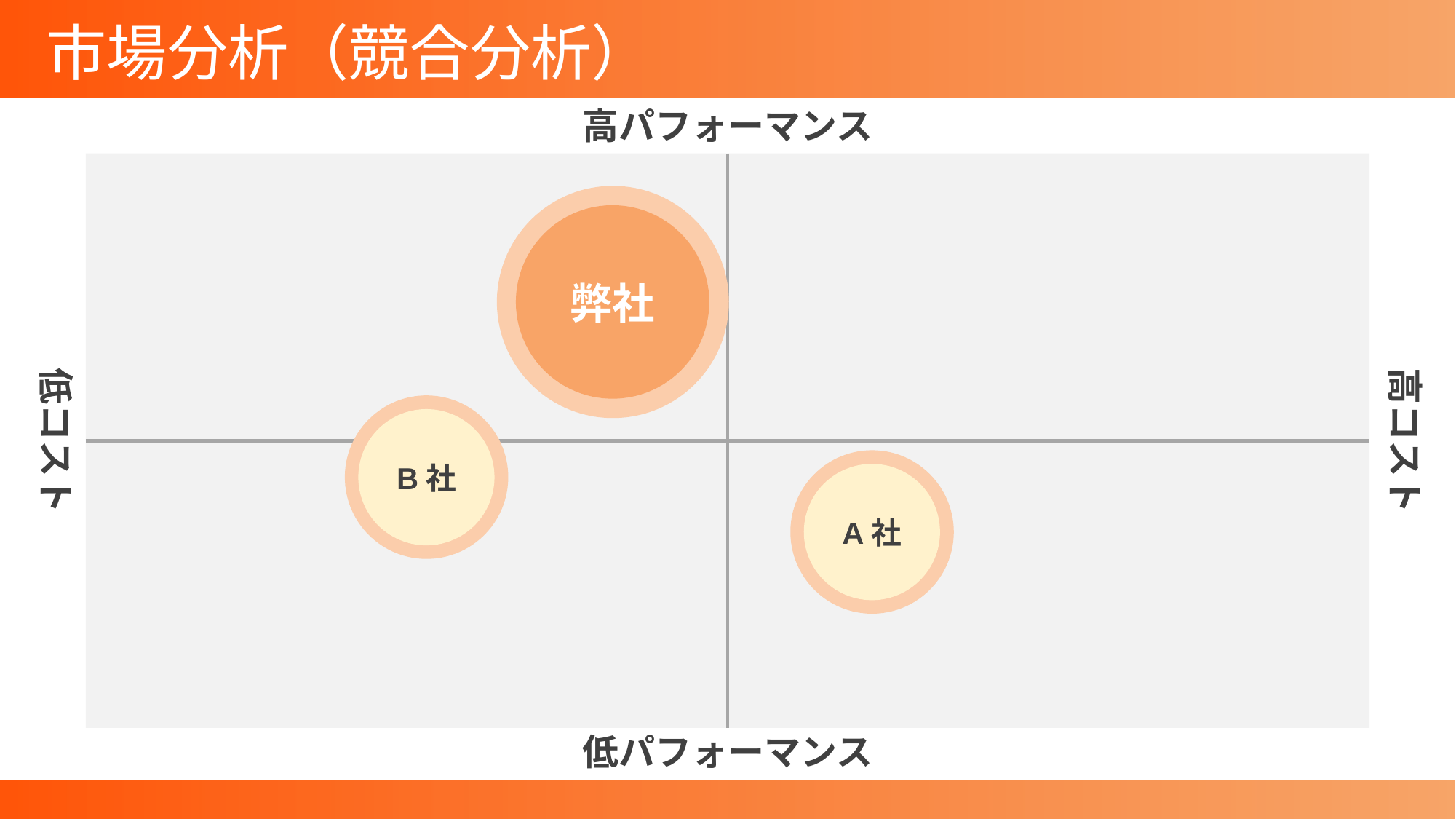

# 市場分析（競合分析）
高パフォーマンス

弊社
低コスト
高コスト

B社

A社
低パフォーマンス